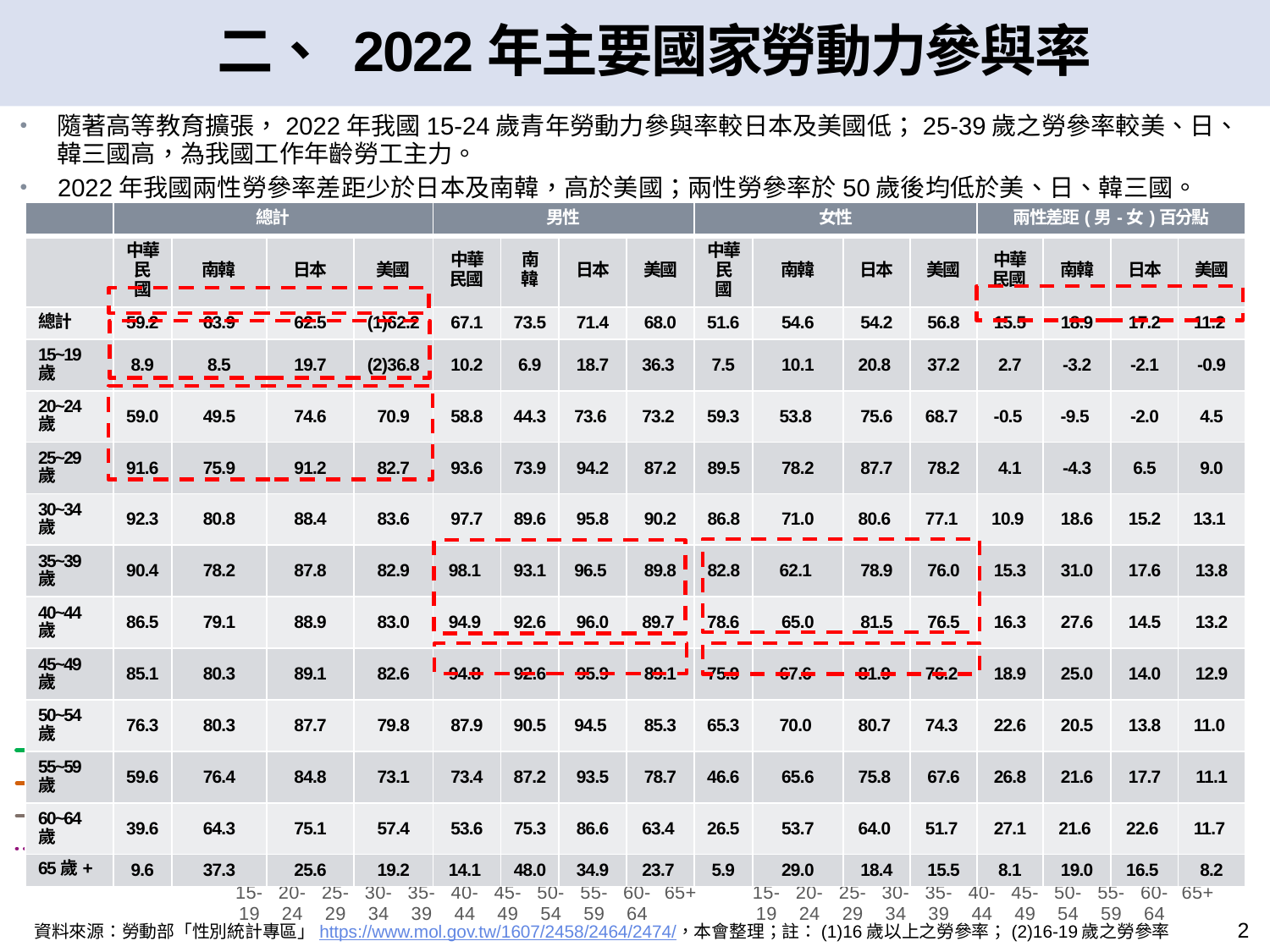

二、 2022年主要國家勞動力參與率
隨著高等教育擴張，2022年我國15-24歲青年勞動力參與率較日本及美國低；25-39歲之勞參率較美、日、韓三國高，為我國工作年齡勞工主力。
2022年我國兩性勞參率差距少於日本及南韓，高於美國；兩性勞參率於50歲後均低於美、日、韓三國。
|  | 總計 |  |  |  | 男性 |  |  |  | 女性 |  |  |  | 兩性差距(男-女)百分點 |  |  |  |
| --- | --- | --- | --- | --- | --- | --- | --- | --- | --- | --- | --- | --- | --- | --- | --- | --- |
|  | 中華民國 | 南韓 | 日本 | 美國 | 中華民國 | 南韓 | 日本 | 美國 | 中華民國 | 南韓 | 日本 | 美國 | 中華民國 | 南韓 | 日本 | 美國 |
| 總計 | 59.2 | 63.9 | 62.5 | (1)62.2 | 67.1 | 73.5 | 71.4 | 68.0 | 51.6 | 54.6 | 54.2 | 56.8 | 15.5 | 18.9 | 17.2 | 11.2 |
| 15~19 歲 | 8.9 | 8.5 | 19.7 | (2)36.8 | 10.2 | 6.9 | 18.7 | 36.3 | 7.5 | 10.1 | 20.8 | 37.2 | 2.7 | -3.2 | -2.1 | -0.9 |
| 20~24 歲 | 59.0 | 49.5 | 74.6 | 70.9 | 58.8 | 44.3 | 73.6 | 73.2 | 59.3 | 53.8 | 75.6 | 68.7 | -0.5 | -9.5 | -2.0 | 4.5 |
| 25~29 歲 | 91.6 | 75.9 | 91.2 | 82.7 | 93.6 | 73.9 | 94.2 | 87.2 | 89.5 | 78.2 | 87.7 | 78.2 | 4.1 | -4.3 | 6.5 | 9.0 |
| 30~34 歲 | 92.3 | 80.8 | 88.4 | 83.6 | 97.7 | 89.6 | 95.8 | 90.2 | 86.8 | 71.0 | 80.6 | 77.1 | 10.9 | 18.6 | 15.2 | 13.1 |
| 35~39 歲 | 90.4 | 78.2 | 87.8 | 82.9 | 98.1 | 93.1 | 96.5 | 89.8 | 82.8 | 62.1 | 78.9 | 76.0 | 15.3 | 31.0 | 17.6 | 13.8 |
| 40~44 歲 | 86.5 | 79.1 | 88.9 | 83.0 | 94.9 | 92.6 | 96.0 | 89.7 | 78.6 | 65.0 | 81.5 | 76.5 | 16.3 | 27.6 | 14.5 | 13.2 |
| 45~49 歲 | 85.1 | 80.3 | 89.1 | 82.6 | 94.8 | 92.6 | 95.9 | 89.1 | 75.9 | 67.6 | 81.9 | 76.2 | 18.9 | 25.0 | 14.0 | 12.9 |
| 50~54 歲 | 76.3 | 80.3 | 87.7 | 79.8 | 87.9 | 90.5 | 94.5 | 85.3 | 65.3 | 70.0 | 80.7 | 74.3 | 22.6 | 20.5 | 13.8 | 11.0 |
| 55~59 歲 | 59.6 | 76.4 | 84.8 | 73.1 | 73.4 | 87.2 | 93.5 | 78.7 | 46.6 | 65.6 | 75.8 | 67.6 | 26.8 | 21.6 | 17.7 | 11.1 |
| 60~64 歲 | 39.6 | 64.3 | 75.1 | 57.4 | 53.6 | 75.3 | 86.6 | 63.4 | 26.5 | 53.7 | 64.0 | 51.7 | 27.1 | 21.6 | 22.6 | 11.7 |
| 65歲+ | 9.6 | 37.3 | 25.6 | 19.2 | 14.1 | 48.0 | 34.9 | 23.7 | 5.9 | 29.0 | 18.4 | 15.5 | 8.1 | 19.0 | 16.5 | 8.2 |

### Chart

| Category | 中華民國 | 韓國 | 日本 | 美國 |
|---|---|---|---|---|
| 15-19 | 10.2 | 6.9 | 18.7 | 36.3 |
| 20-24 | 58.8 | 44.3 | 73.6 | 73.2 |
| 25-29 | 93.6 | 73.9 | 94.2 | 87.2 |
| 30-34 | 97.7 | 89.6 | 95.8 | 90.2 |
| 35-39 | 98.1 | 93.1 | 96.5 | 89.8 |
| 40-44 | 94.9 | 92.6 | 96.0 | 89.7 |
| 45-49 | 94.8 | 92.6 | 95.9 | 89.1 |
| 50-54 | 87.9 | 90.5 | 94.5 | 85.3 |
| 55-59 | 73.4 | 87.2 | 93.5 | 78.7 |
| 60-64 | 53.6 | 75.3 | 86.6 | 63.4 |
| 65+ | 14.1 | 48.0 | 34.9 | 23.7 |
|  | None | None | None | None |
| 15-19 | 7.5 | 10.1 | 20.8 | 37.2 |
| 20-24 | 59.3 | 53.8 | 75.6 | 68.7 |
| 25-29 | 89.5 | 78.2 | 87.7 | 78.2 |
| 30-34 | 86.8 | 71.0 | 80.6 | 77.1 |
| 35-39 | 82.8 | 62.1 | 78.9 | 76.0 |
| 40-44 | 78.6 | 65.0 | 81.5 | 76.5 |
| 45-49 | 75.9 | 67.6 | 81.9 | 76.2 |
| 50-54 | 65.3 | 70.0 | 80.7 | 74.3 |
| 55-59 | 46.6 | 65.6 | 75.8 | 67.6 |
| 60-64 | 26.5 | 53.7 | 64.0 | 51.7 |
| 65+ | 5.9 | 29.0 | 18.4 | 15.5 |
男性
女性
2
資料來源：勞動部「性別統計專區」https://www.mol.gov.tw/1607/2458/2464/2474/，本會整理；註：(1)16歲以上之勞參率；(2)16-19歲之勞參率